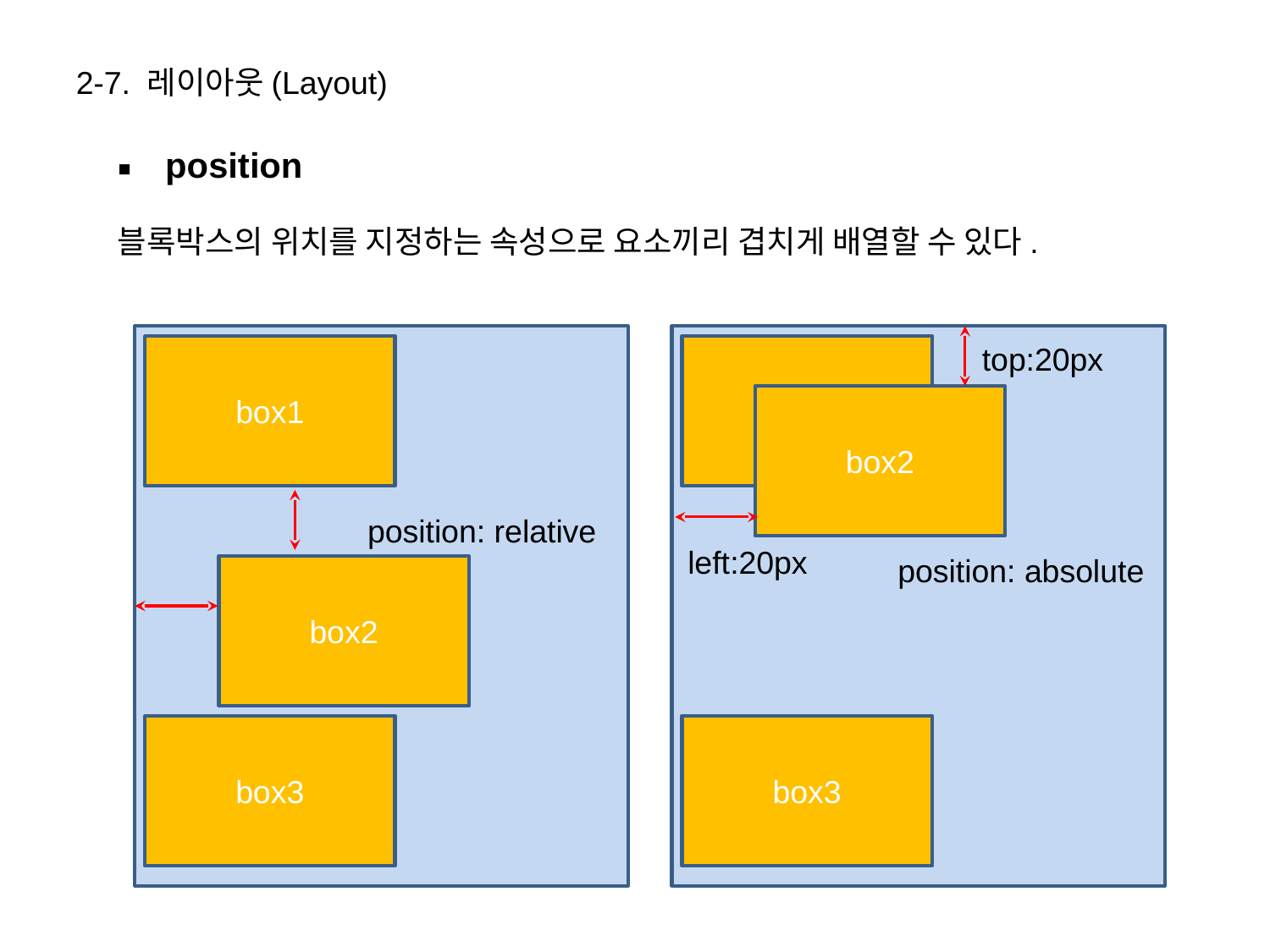

2-7. 레이아웃(Layout)
position
블록박스의 위치를 지정하는 속성으로 요소끼리 겹치게 배열할 수 있다.

top:20px
box1
box1
box2
position: relative
left:20px
position: absolute
box2
box3
box3